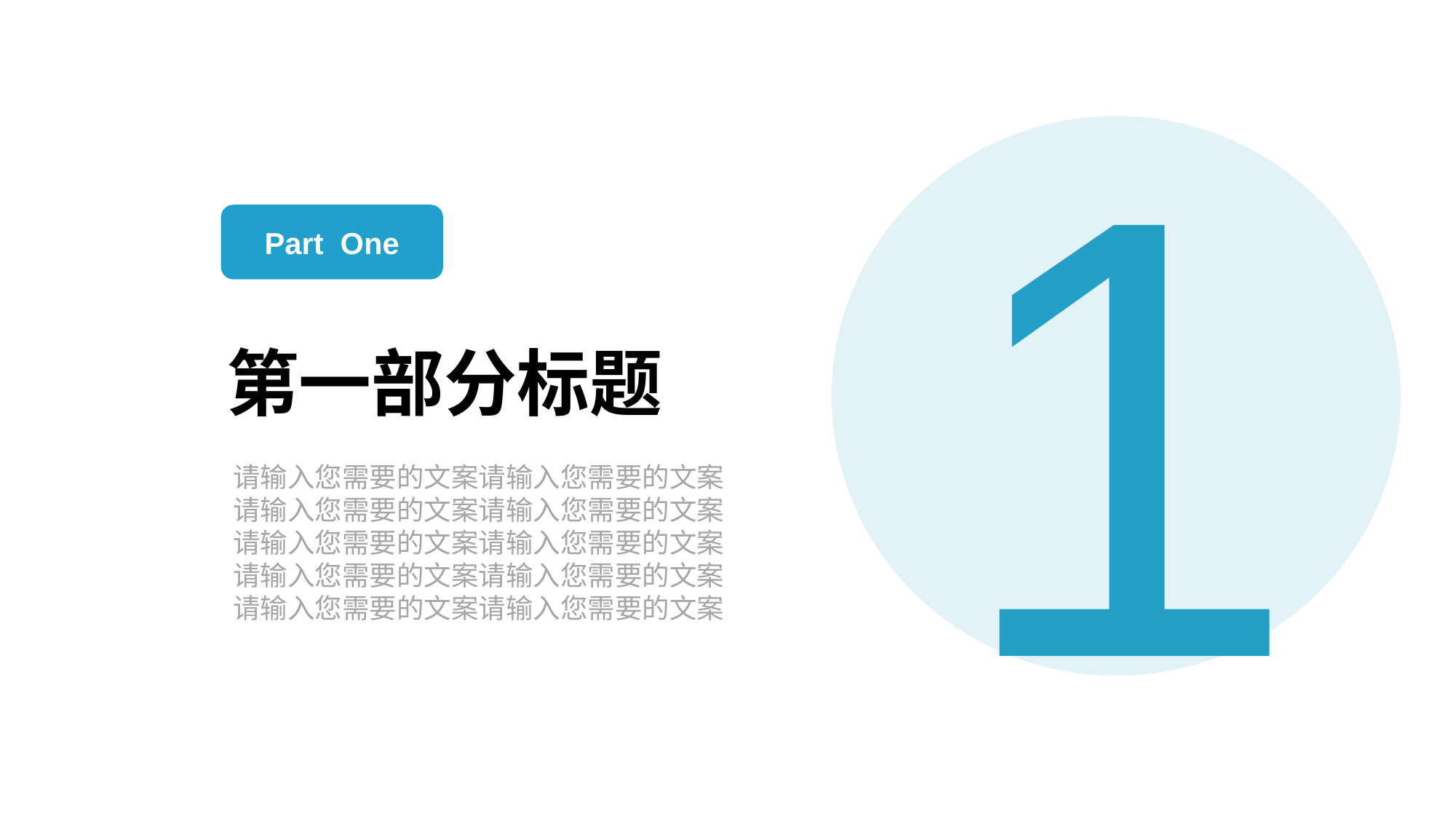

1

Part  One
第一部分标题
请输入您需要的文案请输入您需要的文案
请输入您需要的文案请输入您需要的文案
请输入您需要的文案请输入您需要的文案
请输入您需要的文案请输入您需要的文案
请输入您需要的文案请输入您需要的文案